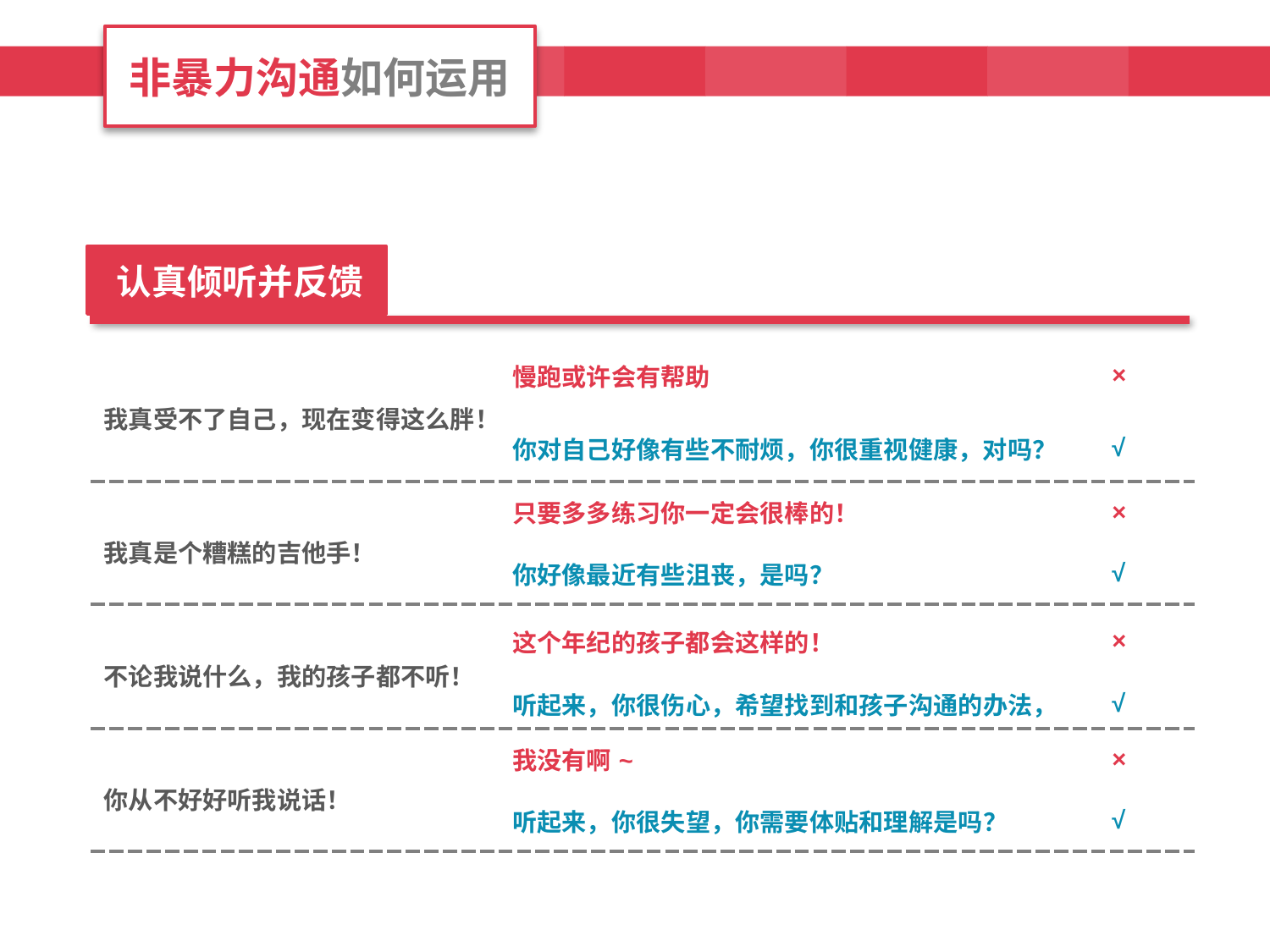

非暴力沟通如何运用

认真倾听并反馈

| 我真受不了自己，现在变得这么胖！ | 慢跑或许会有帮助 | × |
| --- | --- | --- |
|  | 你对自己好像有些不耐烦，你很重视健康，对吗？ | √ |
| 我真是个糟糕的吉他手！ | 只要多多练习你一定会很棒的！ | × |
|  | 你好像最近有些沮丧，是吗？ | √ |
| 不论我说什么，我的孩子都不听！ | 这个年纪的孩子都会这样的！ | × |
|  | 听起来，你很伤心，希望找到和孩子沟通的办法， | √ |
| 你从不好好听我说话！ | 我没有啊~ | × |
|  | 听起来，你很失望，你需要体贴和理解是吗？ | √ |